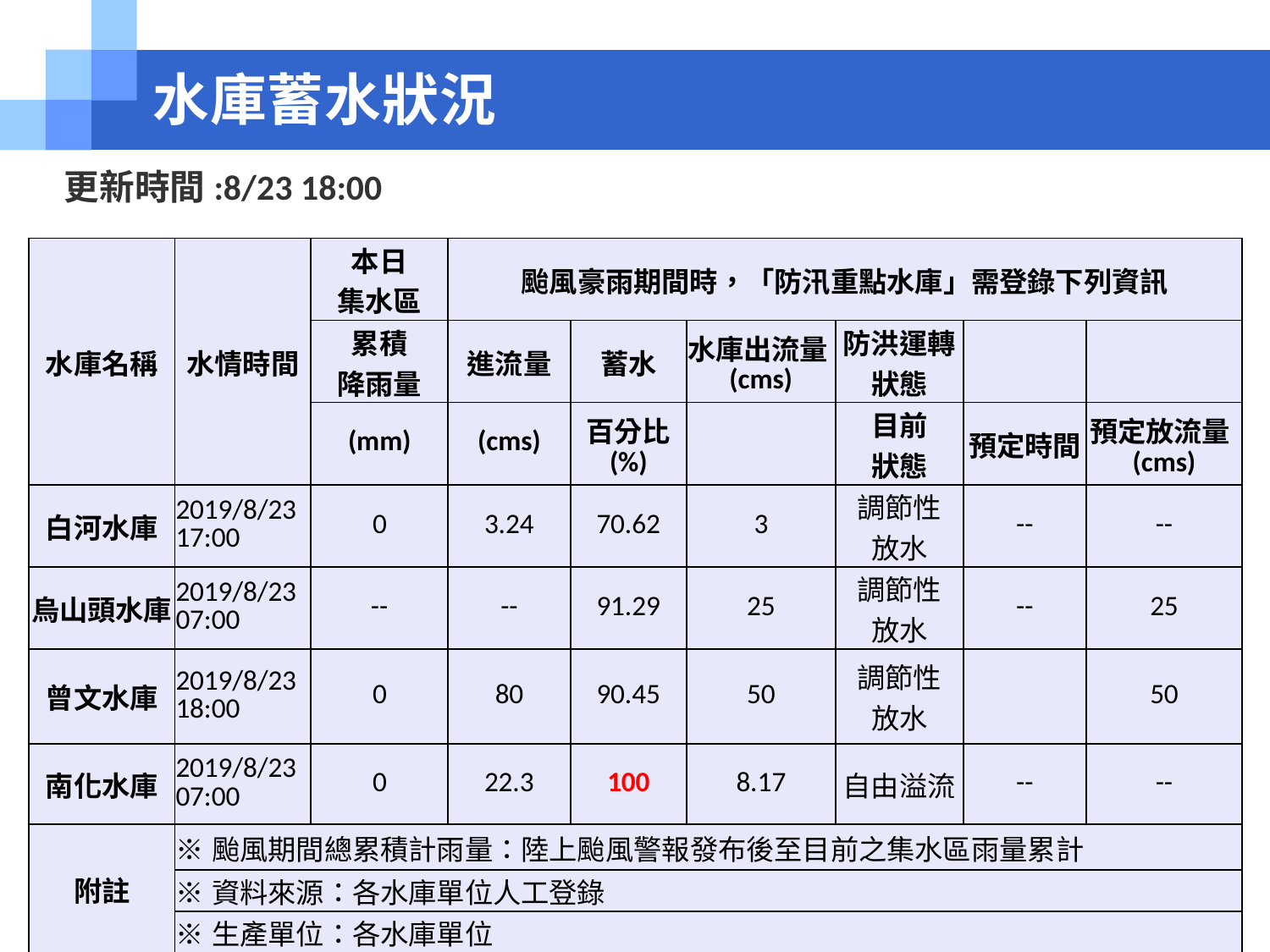

水庫蓄水狀況
更新時間:8/23 18:00
| 水庫名稱 | 水情時間 | 本日 集水區 | 颱風豪雨期間時，「防汛重點水庫」需登錄下列資訊 |  |  |  |  |  |
| --- | --- | --- | --- | --- | --- | --- | --- | --- |
|  |  | 累積 降雨量 | 進流量 | 蓄水 | 水庫出流量(cms) | 防洪運轉狀態 |  |  |
|  |  | (mm) | (cms) | 百分比 (%) |  | 目前 狀態 | 預定時間 | 預定放流量(cms) |
| 白河水庫 | 2019/8/23 17:00 | 0 | 3.24 | 70.62 | 3 | 調節性 放水 | -- | -- |
| 烏山頭水庫 | 2019/8/23 07:00 | -- | -- | 91.29 | 25 | 調節性 放水 | -- | 25 |
| 曾文水庫 | 2019/8/23 18:00 | 0 | 80 | 90.45 | 50 | 調節性 放水 |  | 50 |
| 南化水庫 | 2019/8/23 07:00 | 0 | 22.3 | 100 | 8.17 | 自由溢流 | -- | -- |
| 附註 | ※颱風期間總累積計雨量：陸上颱風警報發布後至目前之集水區雨量累計 |  |  |  |  |  |  |  |
|  | ※資料來源：各水庫單位人工登錄 |  |  |  |  |  |  |  |
|  | ※生產單位：各水庫單位 |  |  |  |  |  |  |  |